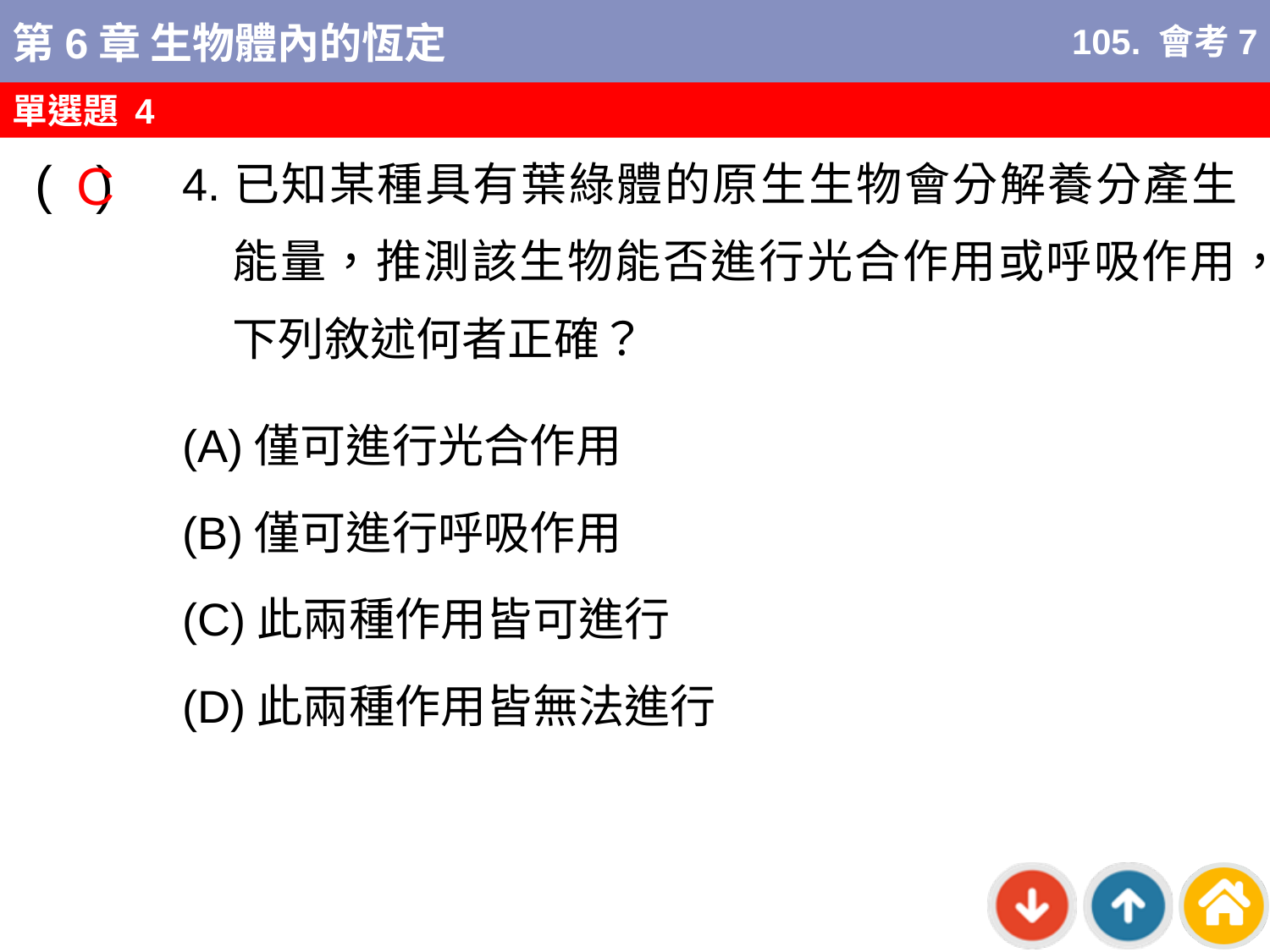

105. 會考7
單選題 4
C
4.已知某種具有葉綠體的原生生物會分解養分產生能量，推測該生物能否進行光合作用或呼吸作用，下列敘述何者正確？
(   )
(A)僅可進行光合作用
(B)僅可進行呼吸作用
(C)此兩種作用皆可進行
(D)此兩種作用皆無法進行